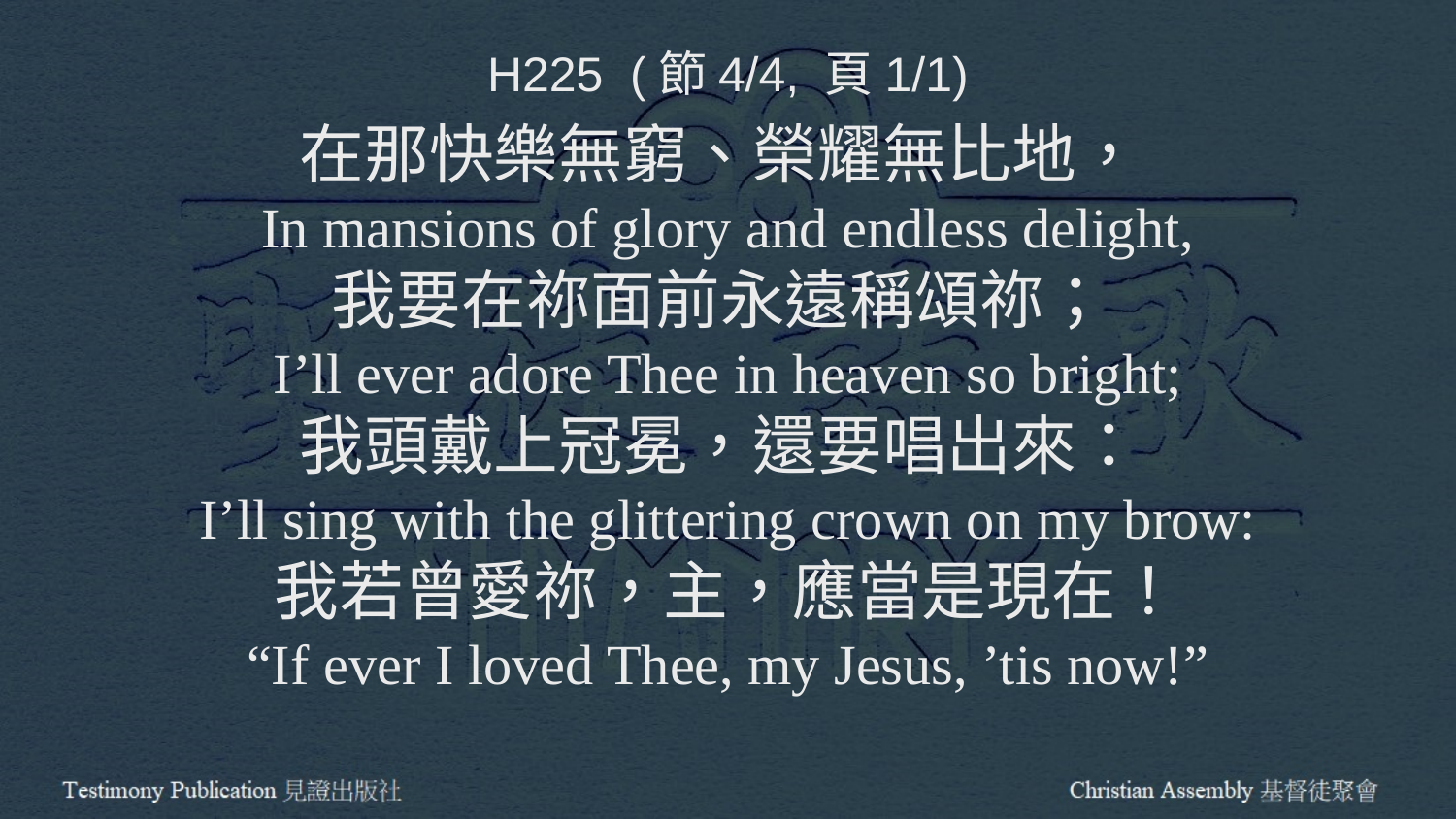

H225  (節4/4, 頁1/1)
在那快樂無窮、榮耀無比地，
In mansions of glory and endless delight,
我要在祢面前永遠稱頌祢；
I’ll ever adore Thee in heaven so bright;
我頭戴上冠冕，還要唱出來：
I’ll sing with the glittering crown on my brow:
我若曾愛祢，主，應當是現在！
“If ever I loved Thee, my Jesus, ’tis now!”